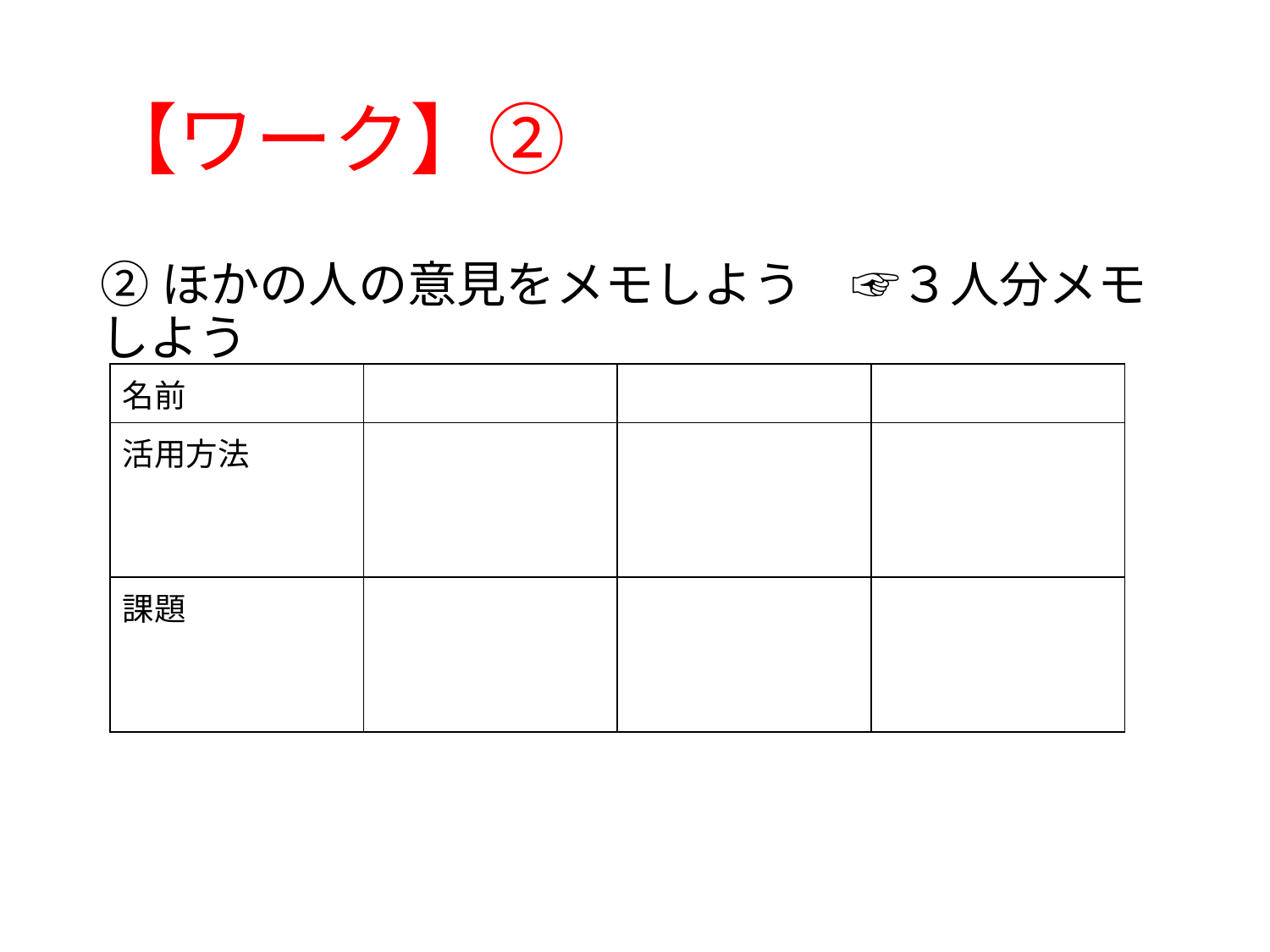

# 【ワーク】②
②ほかの人の意見をメモしよう　☞３人分メモしよう
| 名前 |  |  |  |
| --- | --- | --- | --- |
| 活用方法 |  |  |  |
| 課題 |  |  |  |